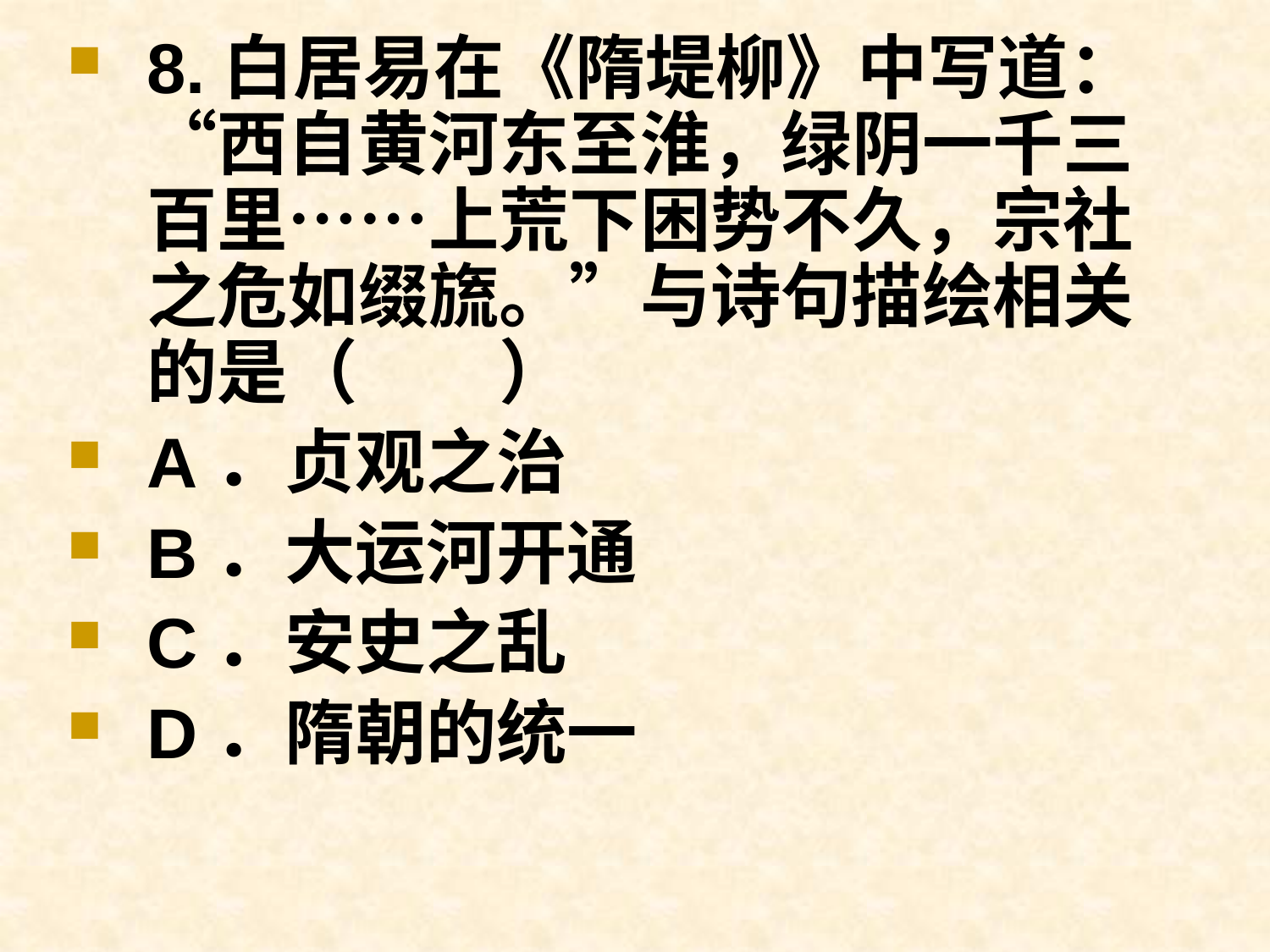

8.白居易在《隋堤柳》中写道：“西自黄河东至淮，绿阴一千三百里……上荒下困势不久，宗社之危如缀旒。”与诗句描绘相关的是（　　）
A．贞观之治
B．大运河开通
C．安史之乱
D．隋朝的统一
#